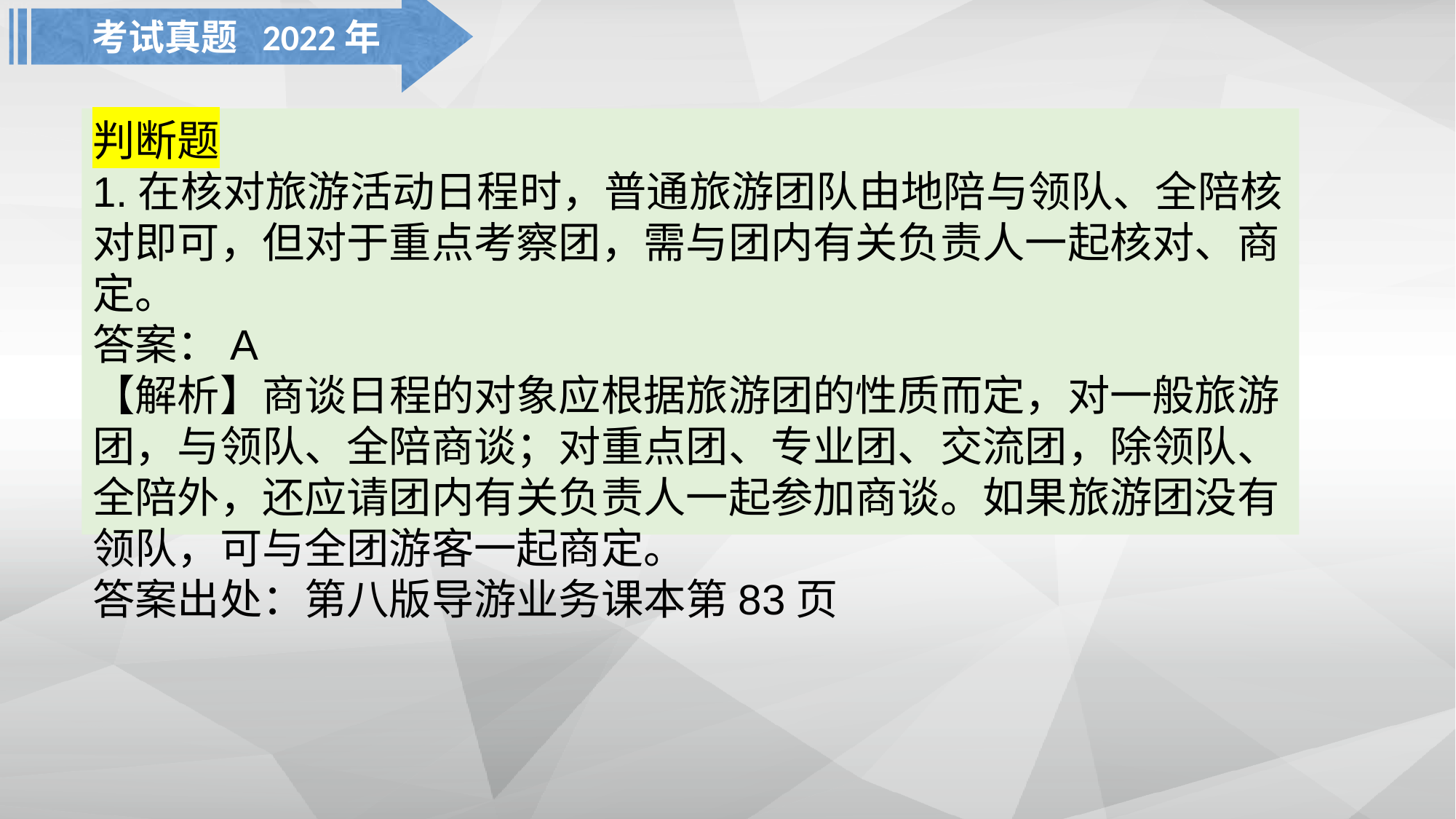

考试真题  2022年
判断题
1.在核对旅游活动日程时，普通旅游团队由地陪与领队、全陪核对即可，但对于重点考察团，需与团内有关负责人一起核对、商定。
答案：A
【解析】商谈日程的对象应根据旅游团的性质而定，对一般旅游团，与领队、全陪商谈；对重点团、专业团、交流团，除领队、全陪外，还应请团内有关负责人一起参加商谈。如果旅游团没有领队，可与全团游客一起商定。
答案出处：第八版导游业务课本第83页